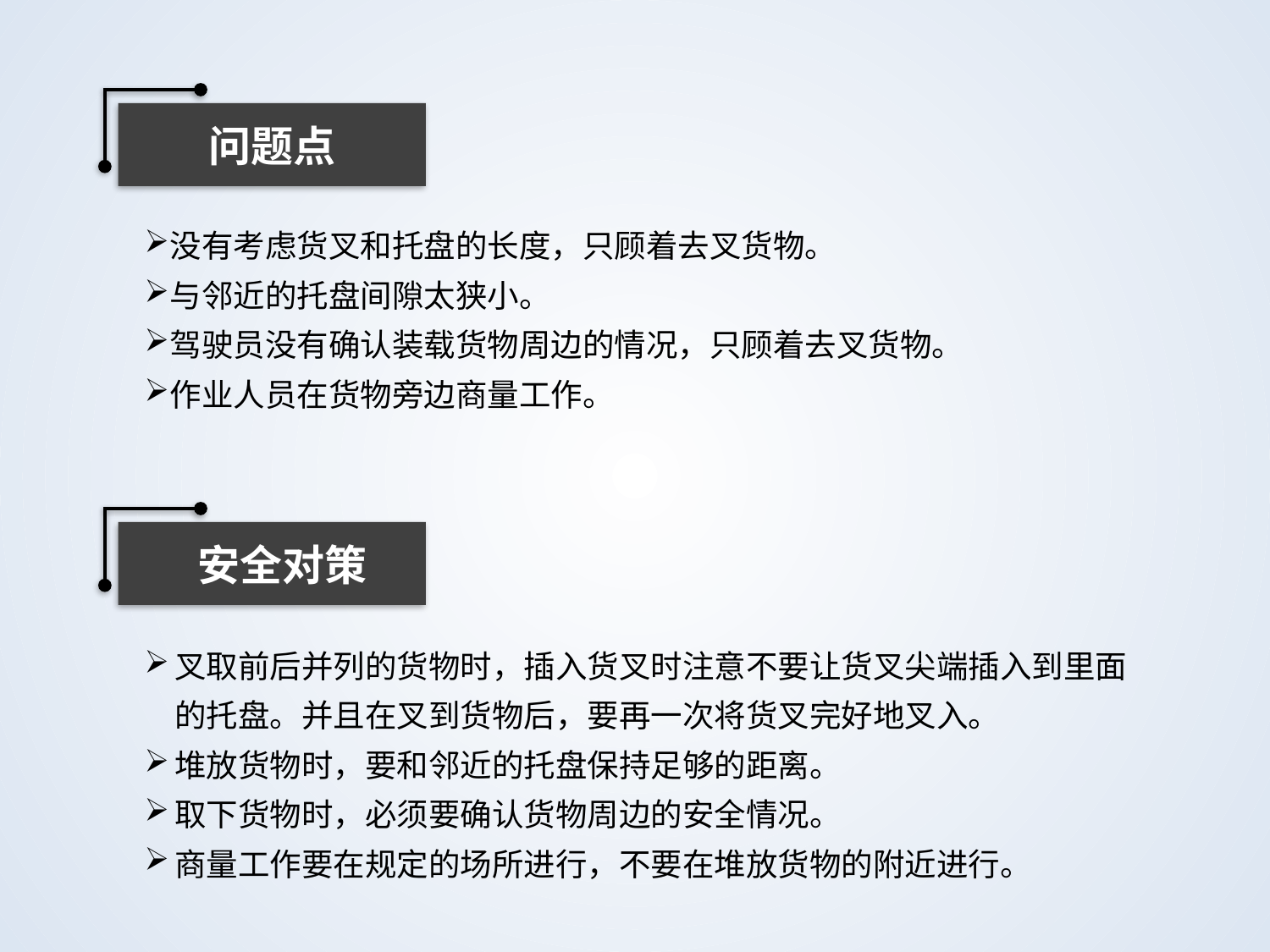

问题点

没有考虑货叉和托盘的长度，只顾着去叉货物。
与邻近的托盘间隙太狭小。
驾驶员没有确认装载货物周边的情况，只顾着去叉货物。
作业人员在货物旁边商量工作。

安全对策

叉取前后并列的货物时，插入货叉时注意不要让货叉尖端插入到里面的托盘。并且在叉到货物后，要再一次将货叉完好地叉入。
堆放货物时，要和邻近的托盘保持足够的距离。
取下货物时，必须要确认货物周边的安全情况。
商量工作要在规定的场所进行，不要在堆放货物的附近进行。